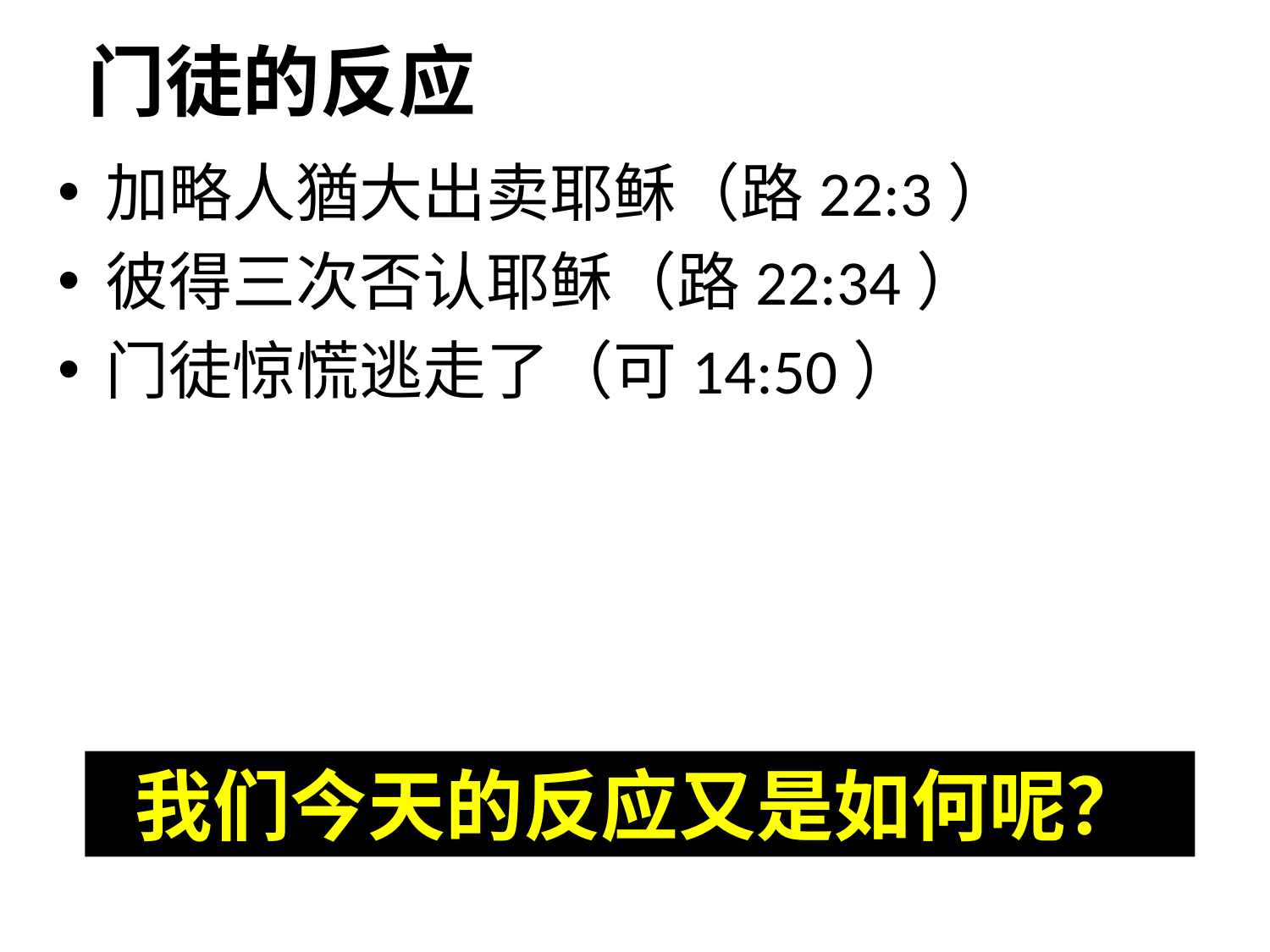

# 门徒的反应
加略人猶大出卖耶稣（路22:3）
彼得三次否认耶稣（路22:34）
门徒惊慌逃走了（可14:50）

我们今天的反应又是如何呢？